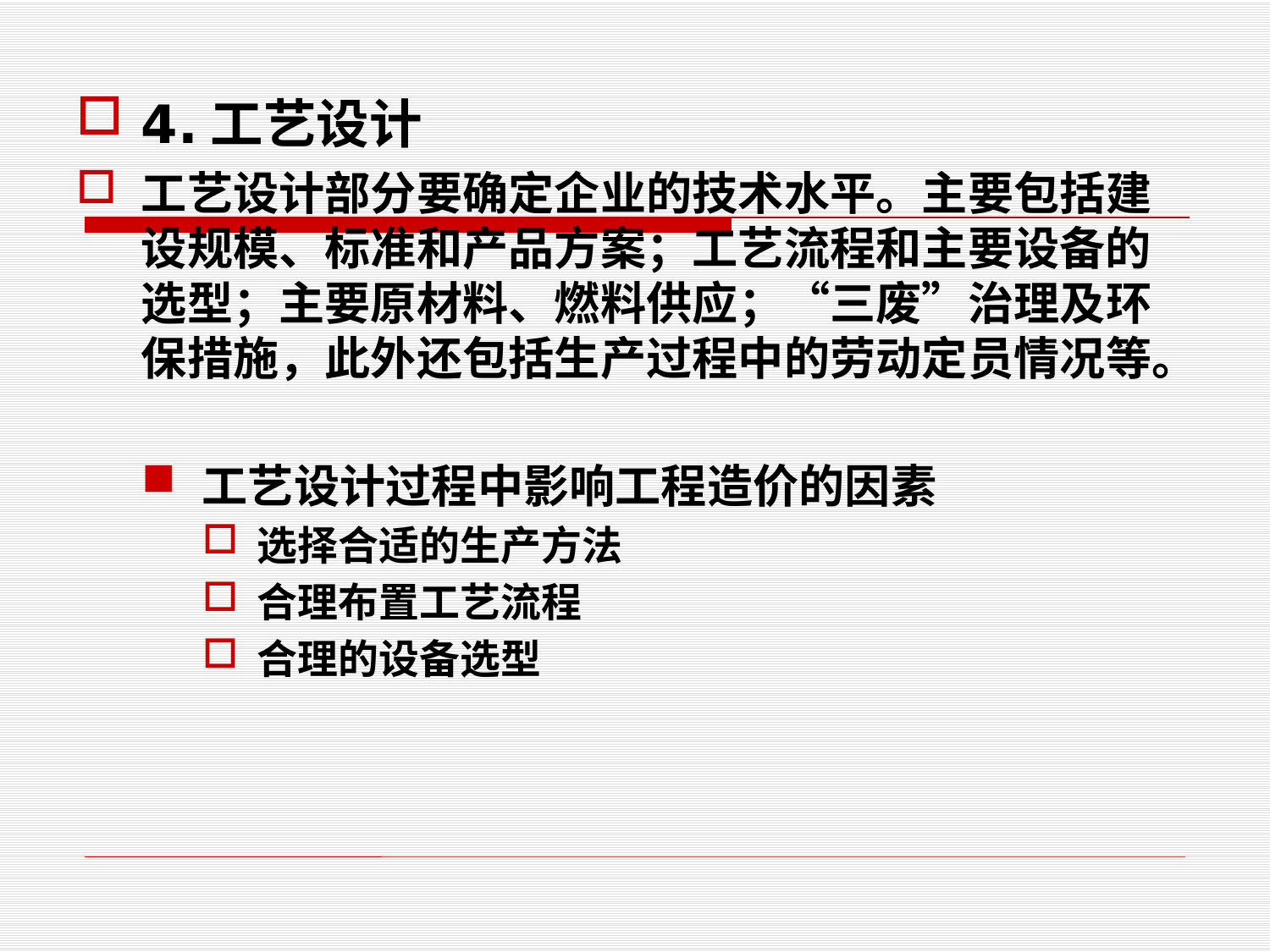

4.工艺设计
工艺设计部分要确定企业的技术水平。主要包括建设规模、标准和产品方案；工艺流程和主要设备的选型；主要原材料、燃料供应；“三废”治理及环保措施，此外还包括生产过程中的劳动定员情况等。
工艺设计过程中影响工程造价的因素
选择合适的生产方法
合理布置工艺流程
合理的设备选型